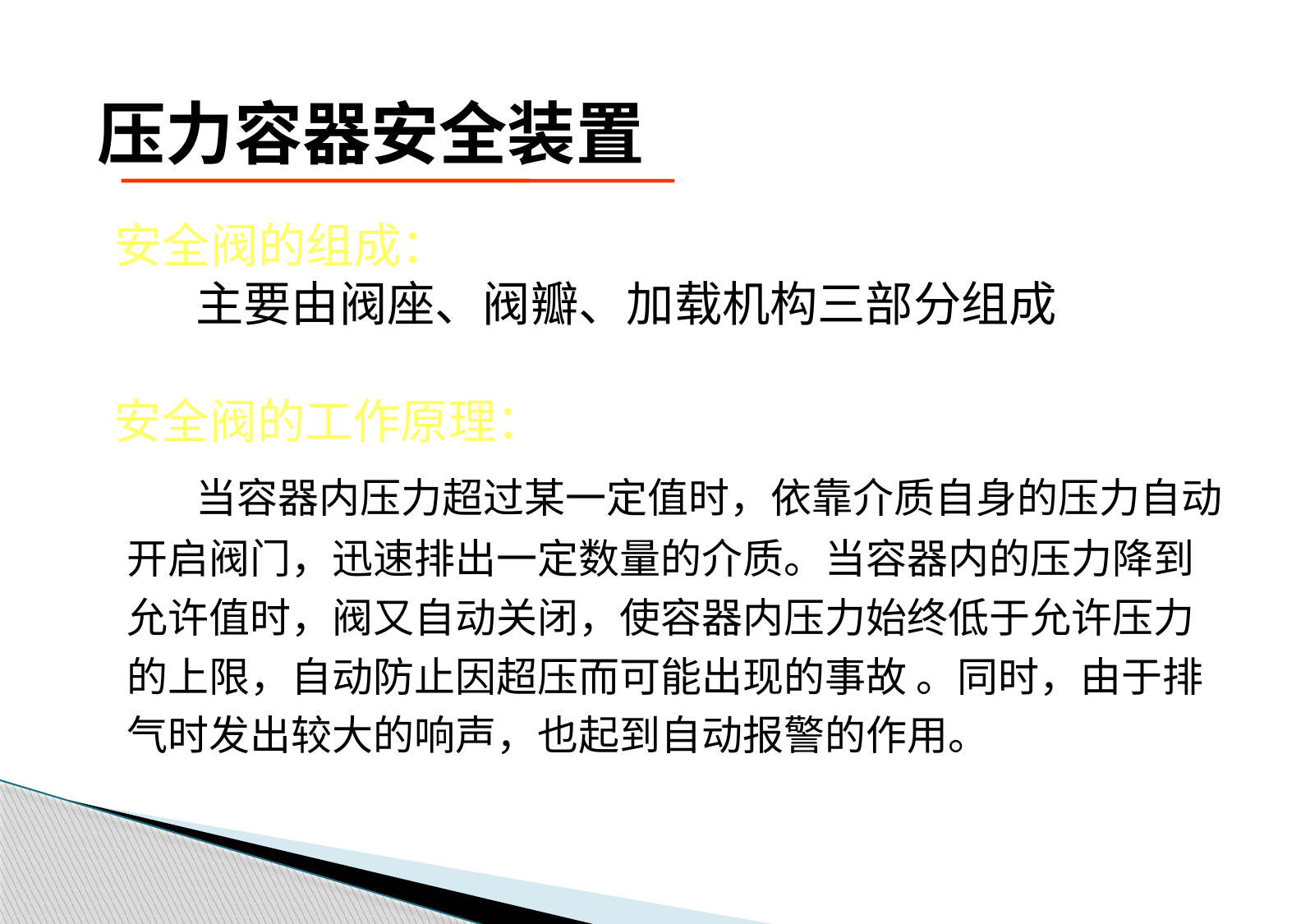

# 压力容器安全装置

 安全阀的组成：
         主要由阀座、阀瓣、加载机构三部分组成

 安全阀的工作原理：
         当容器内压力超过某一定值时，依靠介质自身的压力自动开启阀门，迅速排出一定数量的介质。当容器内的压力降到允许值时，阀又自动关闭，使容器内压力始终低于允许压力的上限，自动防止因超压而可能出现的事故 。同时，由于排气时发出较大的响声，也起到自动报警的作用。